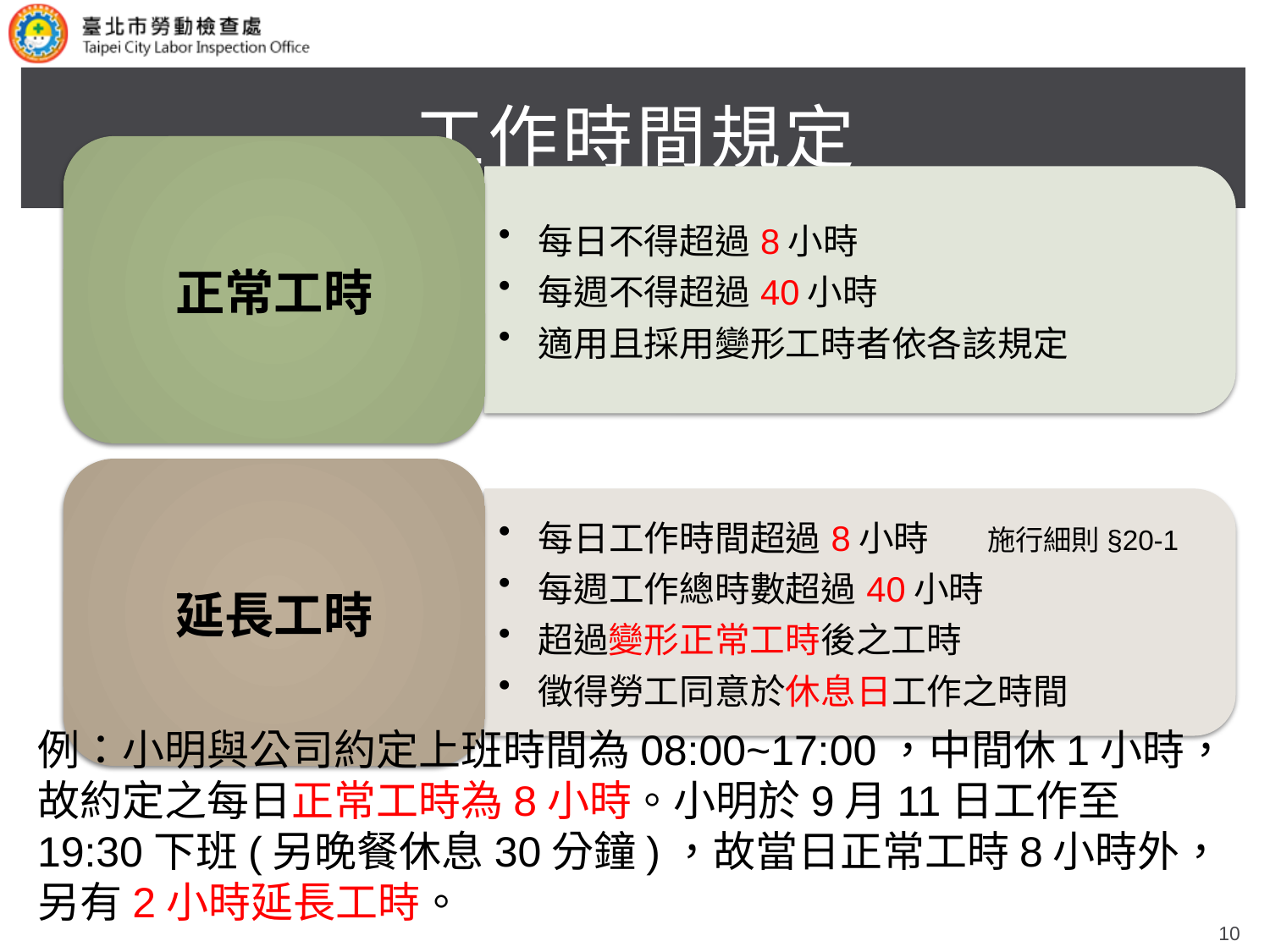

# 工作時間規定
正常工時
每日不得超過8小時
每週不得超過40小時
延長工時
每日工作時間超過8小時
每週工作總時數超過40小時
徵得勞工同意於休息日工作之時間
適用且採用變形工時者依各該規定
超過變形正常工時後之工時
施行細則§20-1
例：小明與公司約定上班時間為08:00~17:00，中間休1小時，故約定之每日正常工時為8小時。小明於9月11日工作至19:30下班(另晚餐休息30分鐘)，故當日正常工時8小時外，另有2小時延長工時。
10